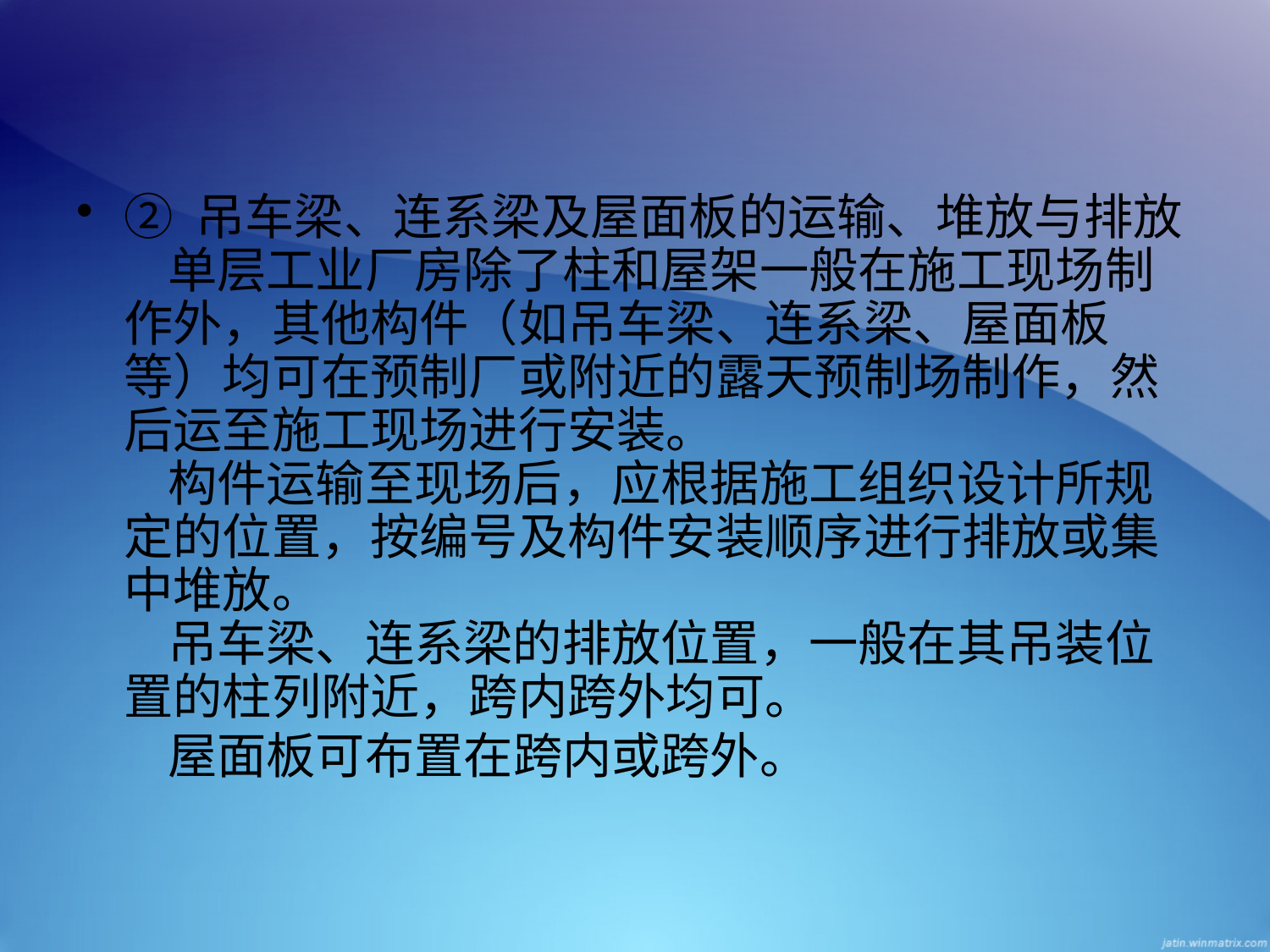

② 吊车梁、连系梁及屋面板的运输、堆放与排放
    单层工业厂房除了柱和屋架一般在施工现场制作外，其他构件（如吊车梁、连系梁、屋面板等）均可在预制厂或附近的露天预制场制作，然后运至施工现场进行安装。
    构件运输至现场后，应根据施工组织设计所规定的位置，按编号及构件安装顺序进行排放或集中堆放。
    吊车梁、连系梁的排放位置，一般在其吊装位置的柱列附近，跨内跨外均可。
    屋面板可布置在跨内或跨外。